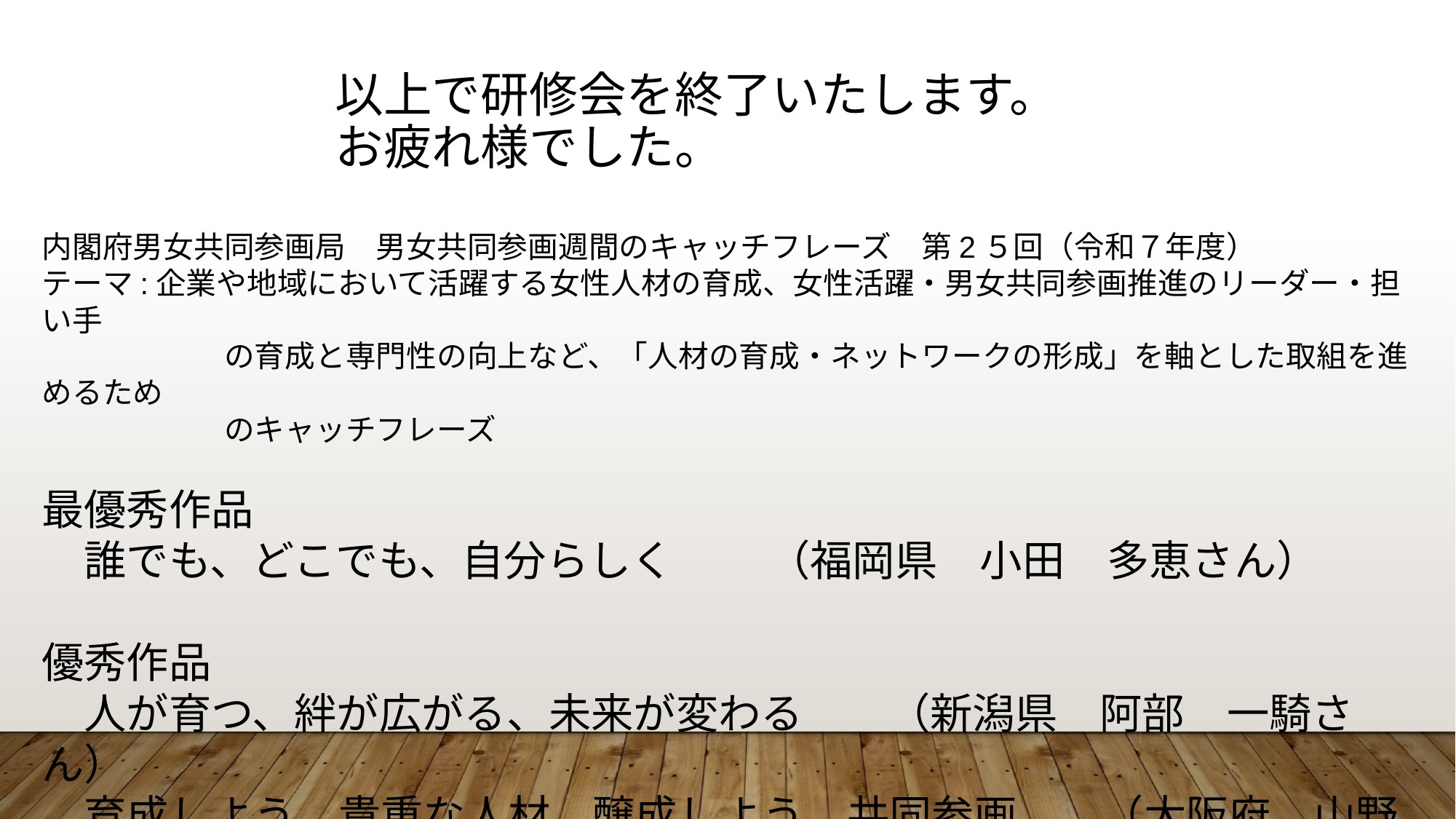

以上で研修会を終了いたします。
お疲れ様でした。
内閣府男女共同参画局　男女共同参画週間のキャッチフレーズ　第2５回（令和７年度）
テーマ:企業や地域において活躍する女性人材の育成、女性活躍・男女共同参画推進のリーダー・担い手
　　　　　　の育成と専門性の向上など、「人材の育成・ネットワークの形成」を軸とした取組を進めるため
　　　　　　のキャッチフレーズ

最優秀作品
　誰でも、どこでも、自分らしく　 　（福岡県　小田　多恵さん）

優秀作品
　人が育つ、絆が広がる、未来が変わる　　（新潟県　阿部　一騎さん）
　育成しよう　貴重な人材　醸成しよう　共同参画　　（大阪府　山野　大輔さん）